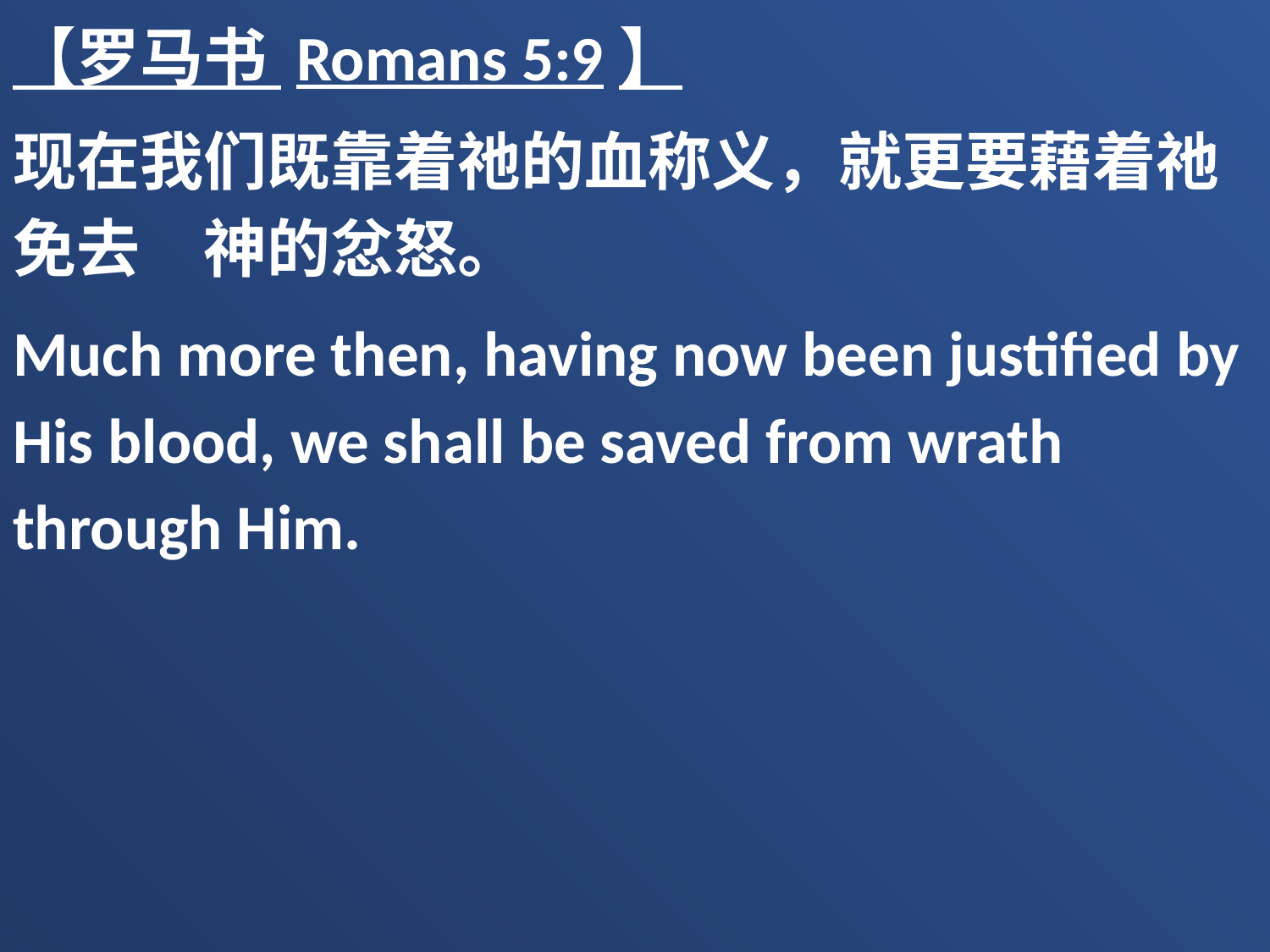

【罗马书 Romans 5:9】
现在我们既靠着祂的血称义，就更要藉着祂免去　神的忿怒。
Much more then, having now been justified by His blood, we shall be saved from wrath through Him.